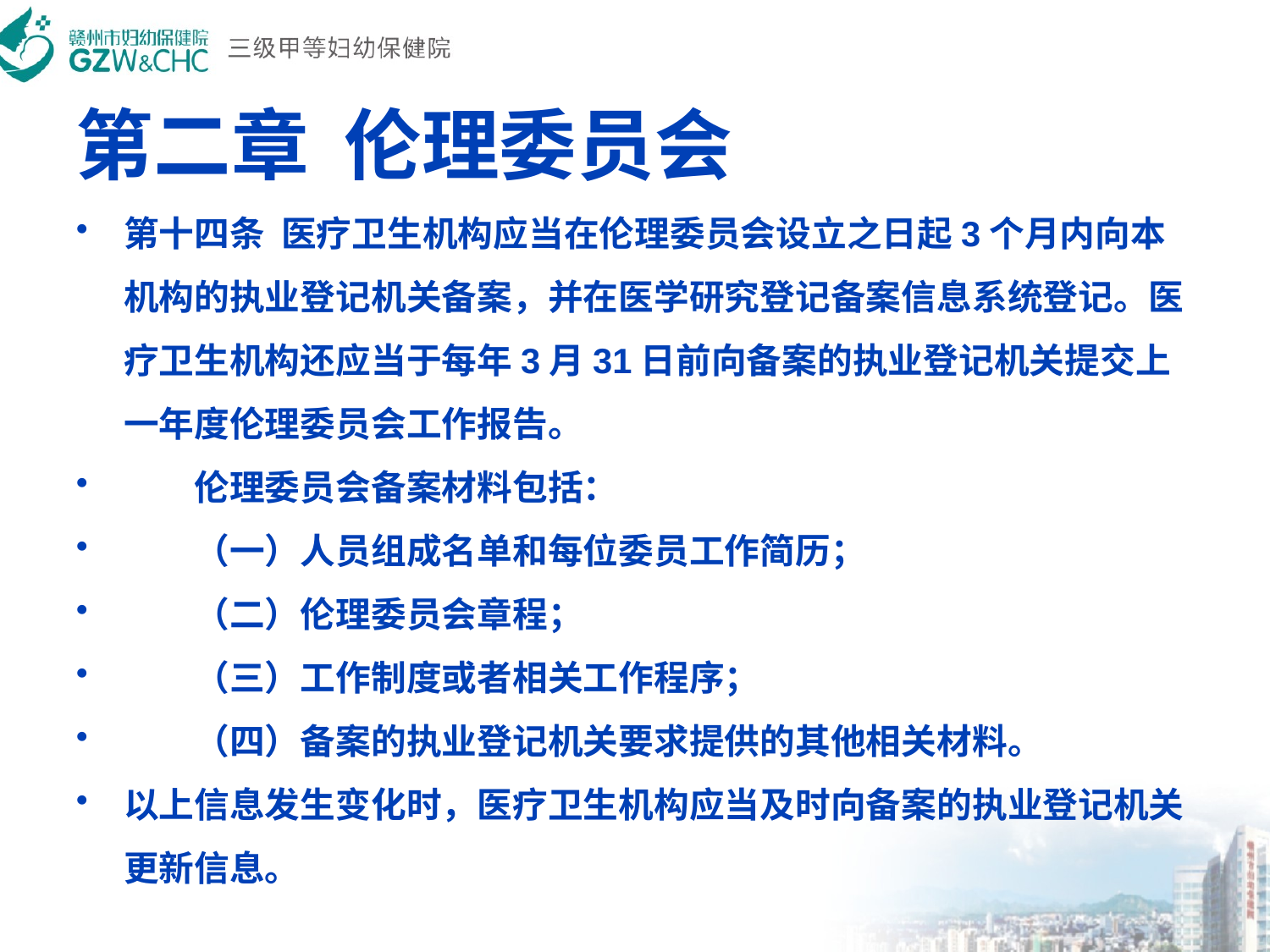

# 第二章  伦理委员会
第十四条  医疗卫生机构应当在伦理委员会设立之日起3个月内向本机构的执业登记机关备案，并在医学研究登记备案信息系统登记。医疗卫生机构还应当于每年3月31日前向备案的执业登记机关提交上一年度伦理委员会工作报告。
　　伦理委员会备案材料包括：
　　（一）人员组成名单和每位委员工作简历；
　　（二）伦理委员会章程；
　　（三）工作制度或者相关工作程序；
　　（四）备案的执业登记机关要求提供的其他相关材料。
以上信息发生变化时，医疗卫生机构应当及时向备案的执业登记机关更新信息。